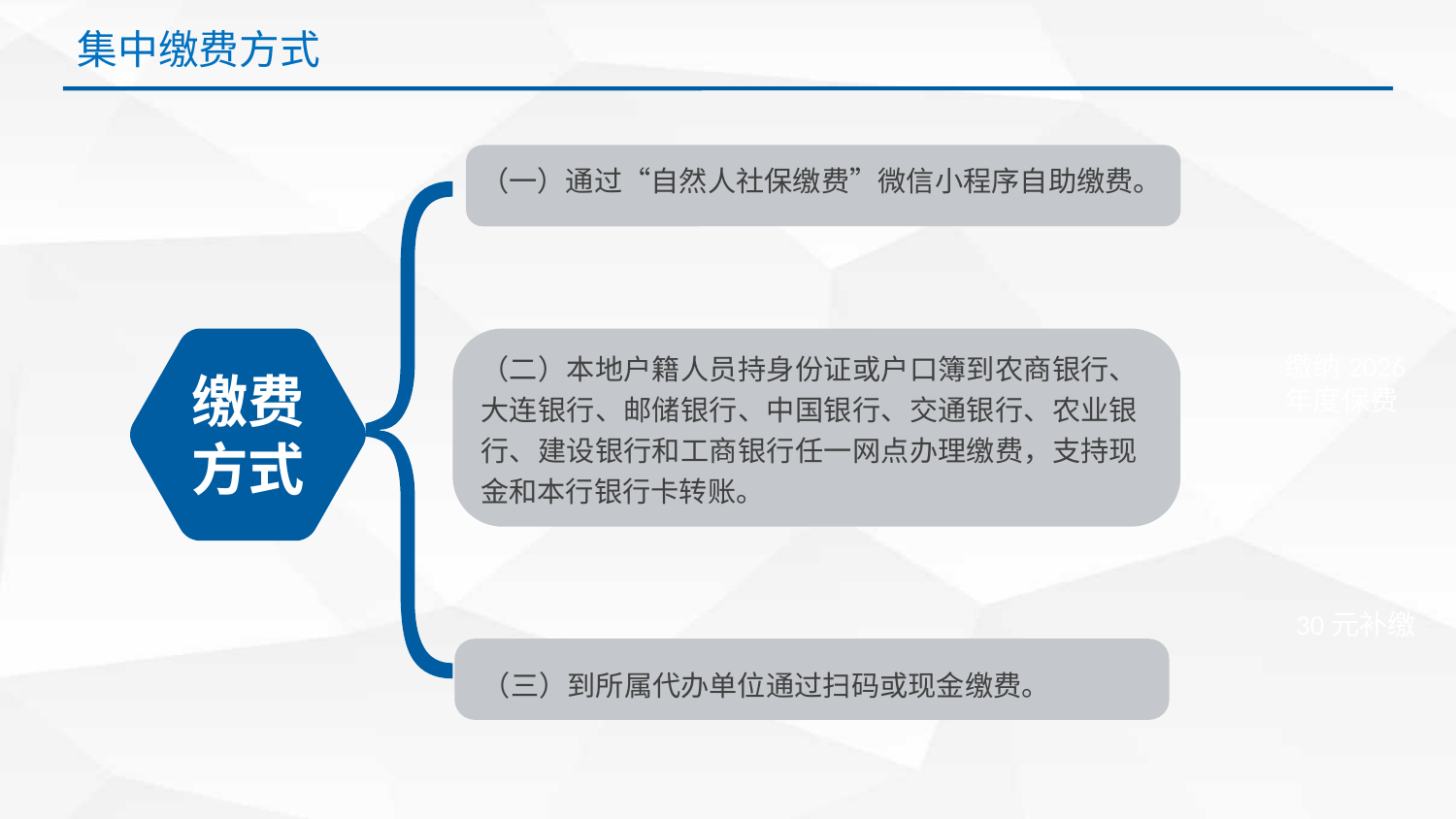

集中缴费方式

（一）通过“自然人社保缴费”微信小程序自助缴费。

缴纳2026年度保费
（二）本地户籍人员持身份证或户口簿到农商银行、大连银行、邮储银行、中国银行、交通银行、农业银行、建设银行和工商银行任一网点办理缴费，支持现金和本行银行卡转账。

缴费方式
30元补缴

（三）到所属代办单位通过扫码或现金缴费。